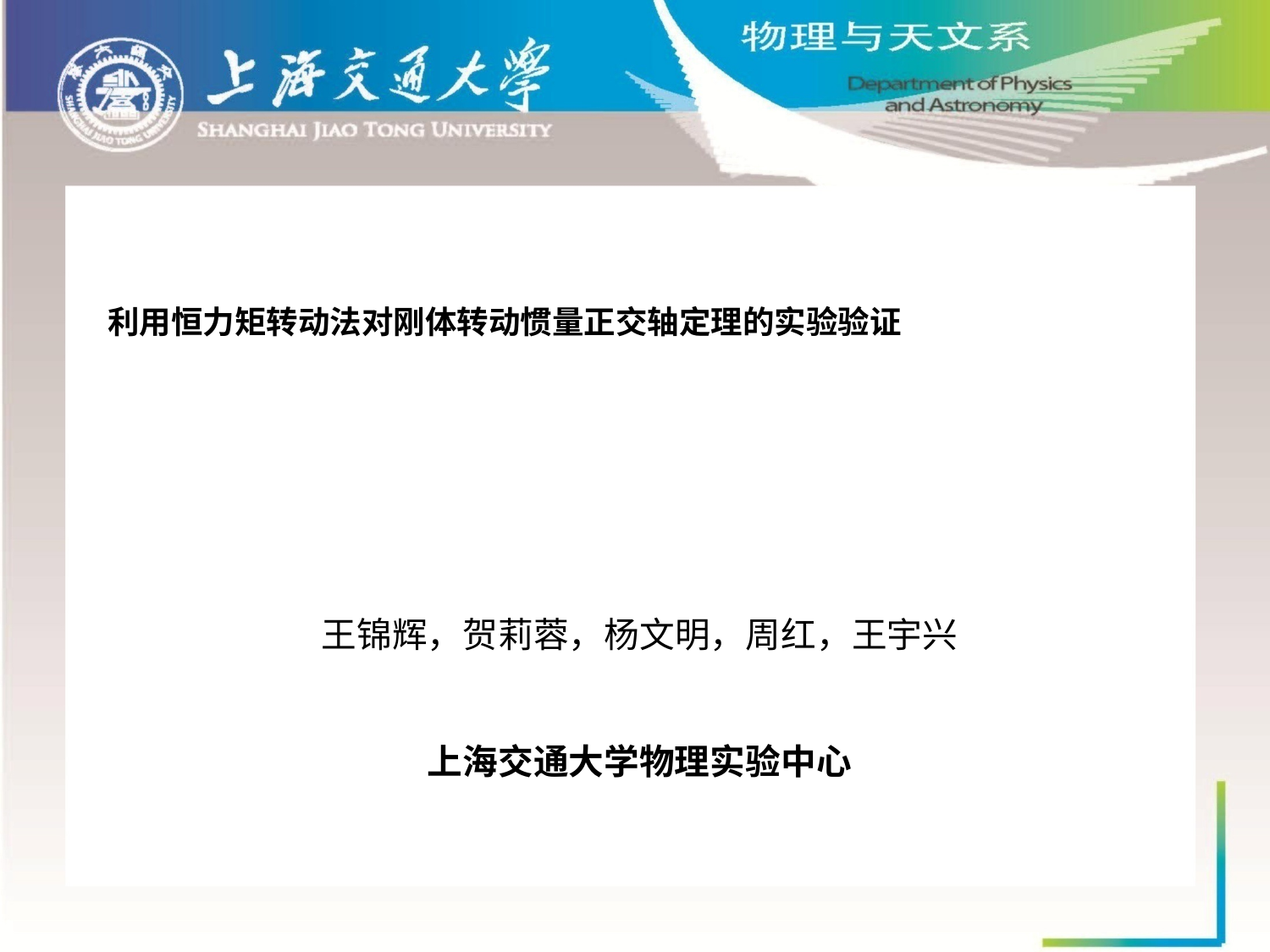

利用恒力矩转动法对刚体转动惯量正交轴定理的实验验证
王锦辉，贺莉蓉，杨文明，周红，王宇兴

上海交通大学物理实验中心